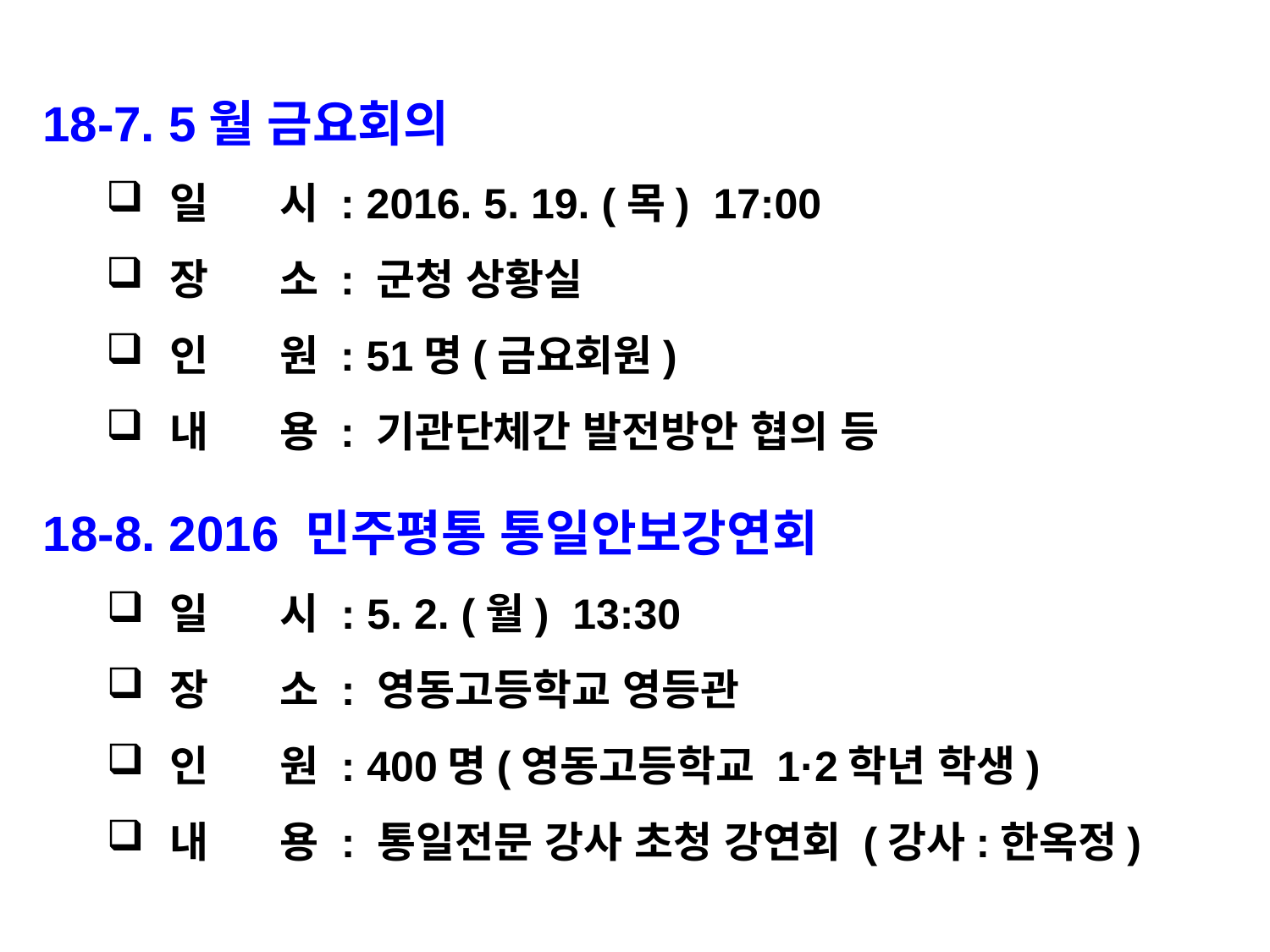

18-7. 5월 금요회의
일      시 : 2016. 5. 19. (목)  17:00
장      소 : 군청 상황실
인      원 : 51명(금요회원)
내      용 : 기관단체간 발전방안 협의 등
18-8. 2016 민주평통 통일안보강연회
일      시 : 5. 2. (월)  13:30
장      소 : 영동고등학교 영등관
인      원 : 400명(영동고등학교 1·2학년 학생)
내      용 : 통일전문 강사 초청 강연회 (강사:한옥정)